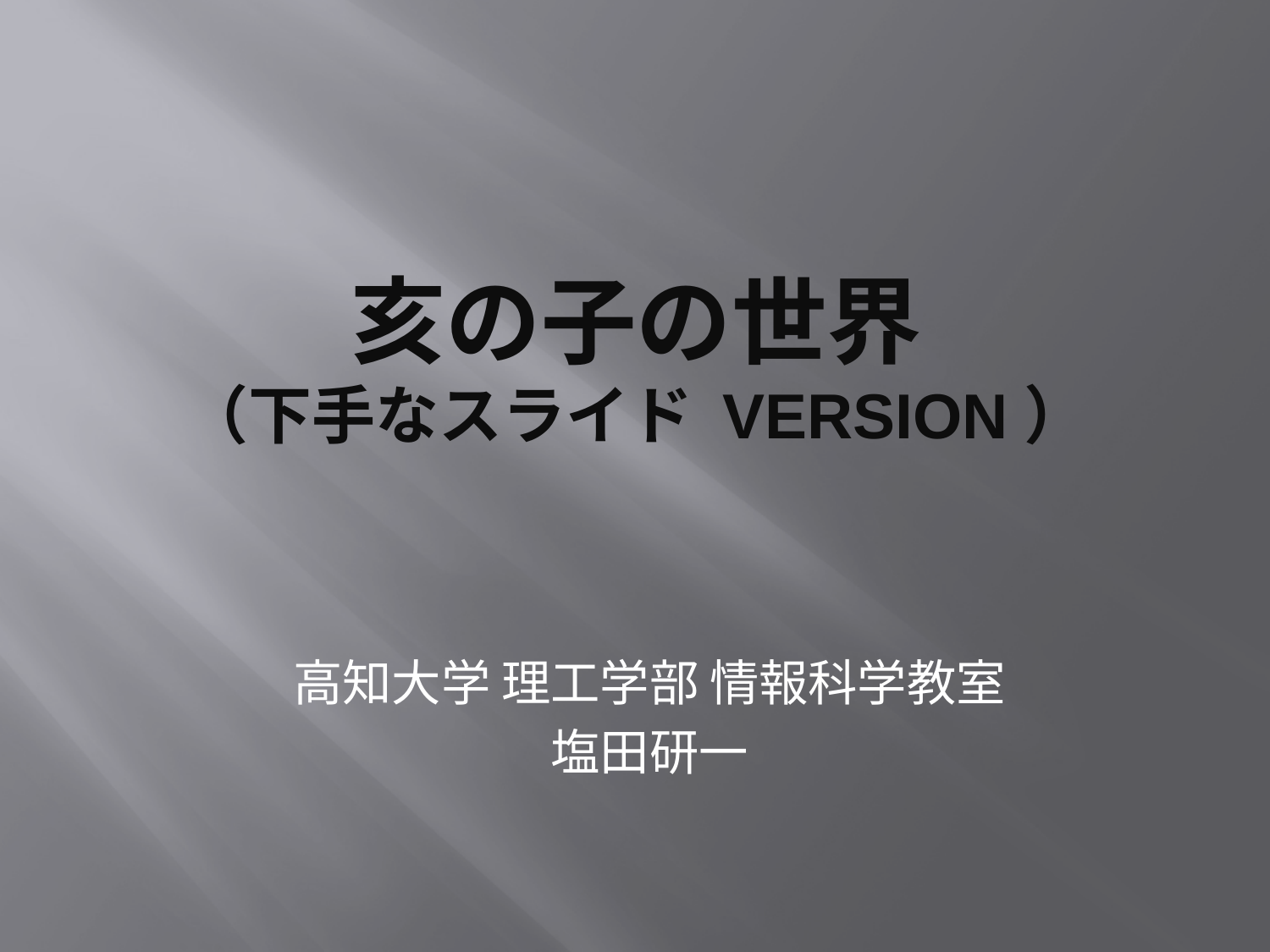

# 亥の子の世界 （下手なスライド version）
高知大学 理工学部 情報科学教室
塩田研一